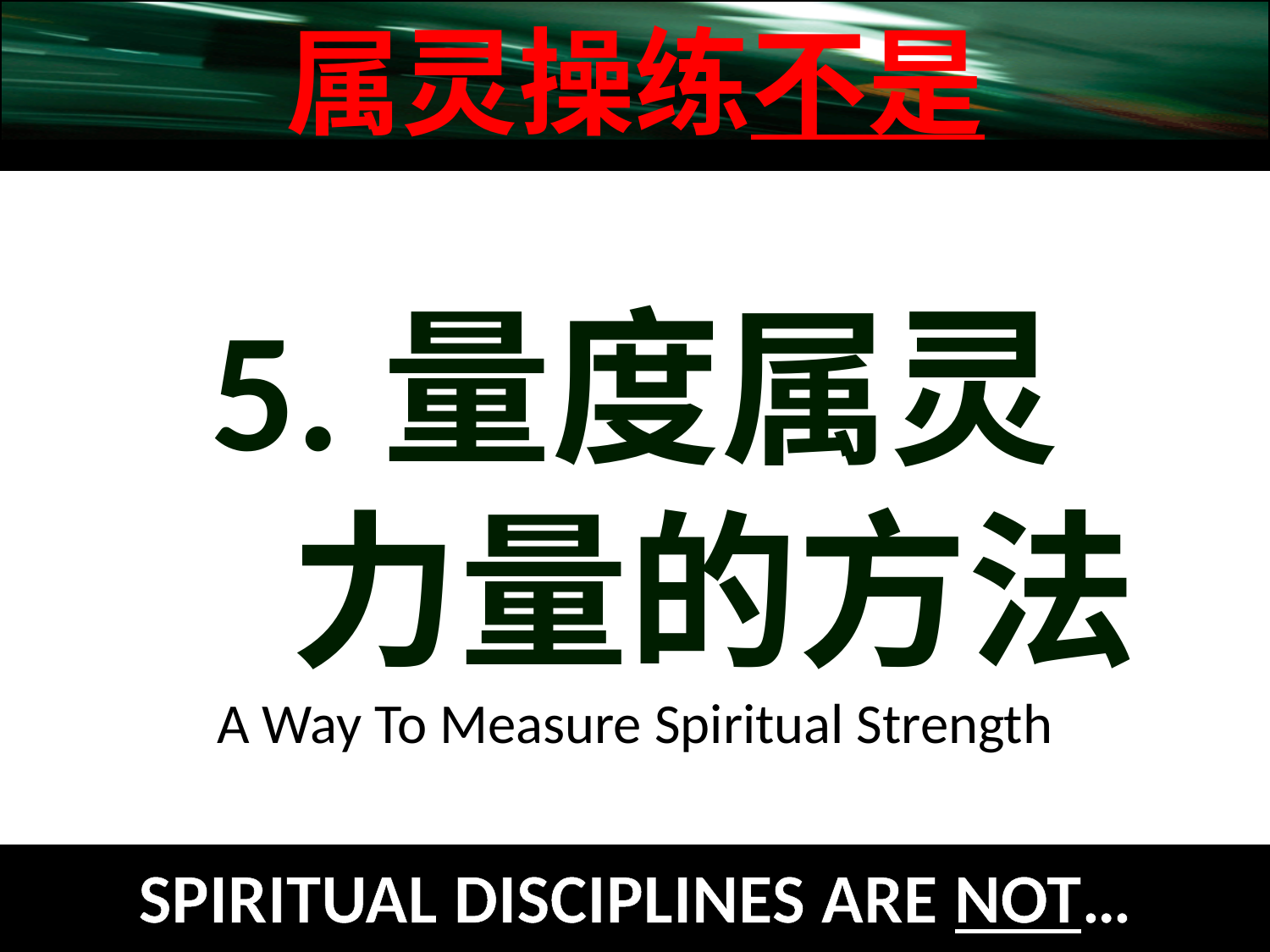

属灵操练不是

5.量度属灵
   力量的方法
A Way To Measure Spiritual Strength
SPIRITUAL DISCIPLINES ARE NOT…